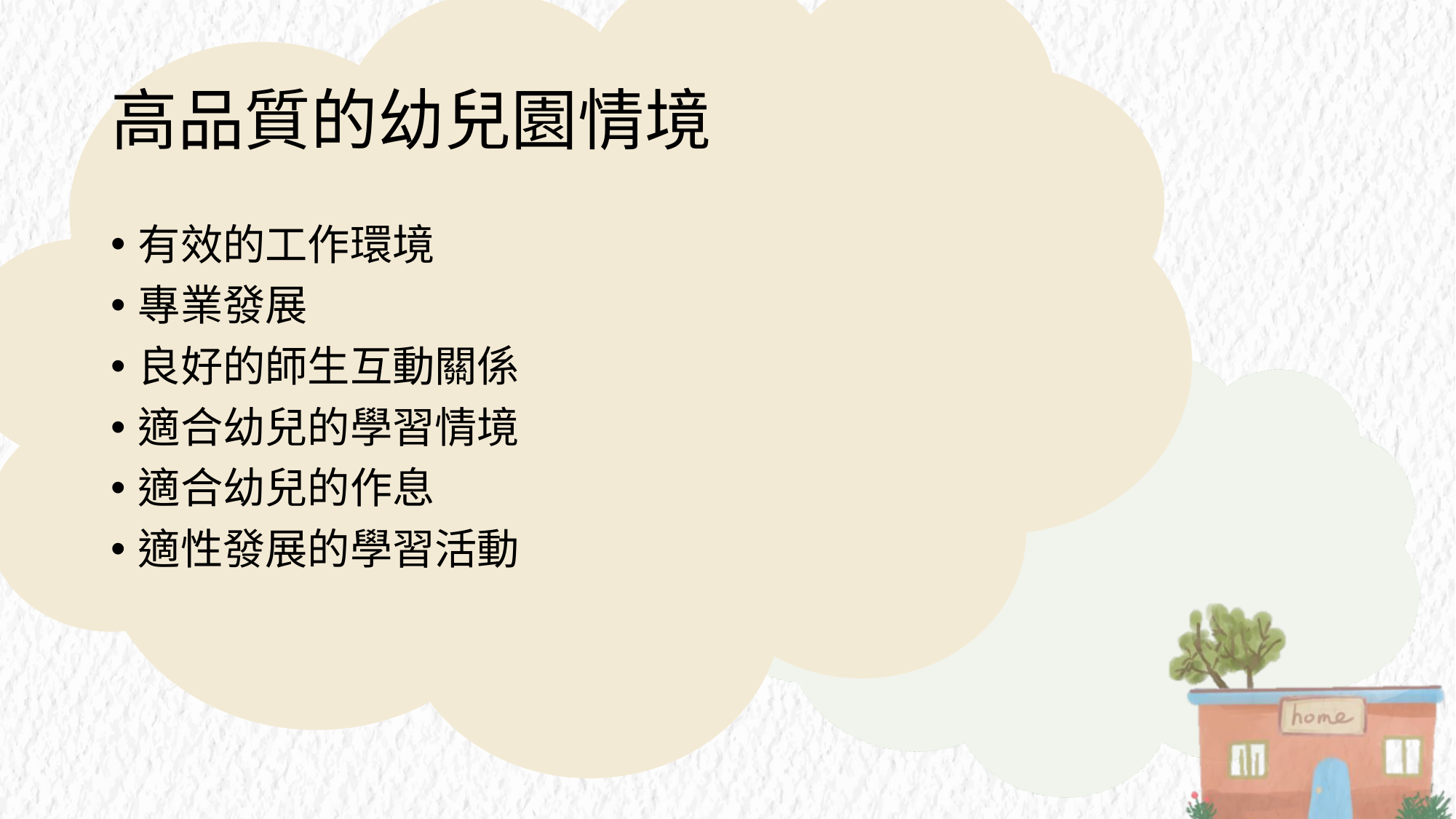

# 高品質的幼兒園情境
有效的工作環境
專業發展
良好的師生互動關係
適合幼兒的學習情境
適合幼兒的作息
適性發展的學習活動